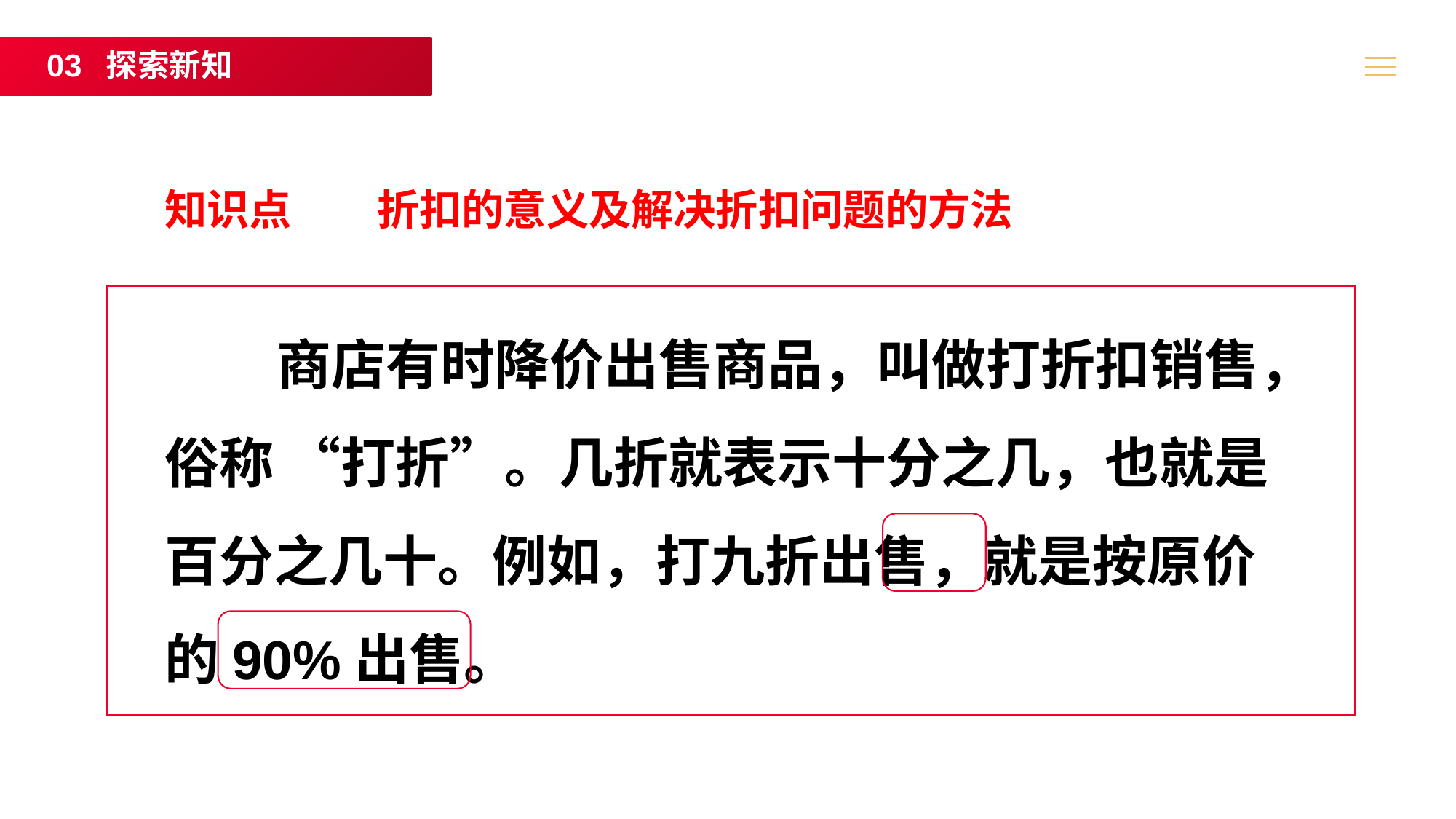

03  探索新知
知识点
折扣的意义及解决折扣问题的方法

        商店有时降价出售商品，叫做打折扣销售，俗称 “打折”。几折就表示十分之几，也就是百分之几十。例如，打九折出售，就是按原价的90%出售。